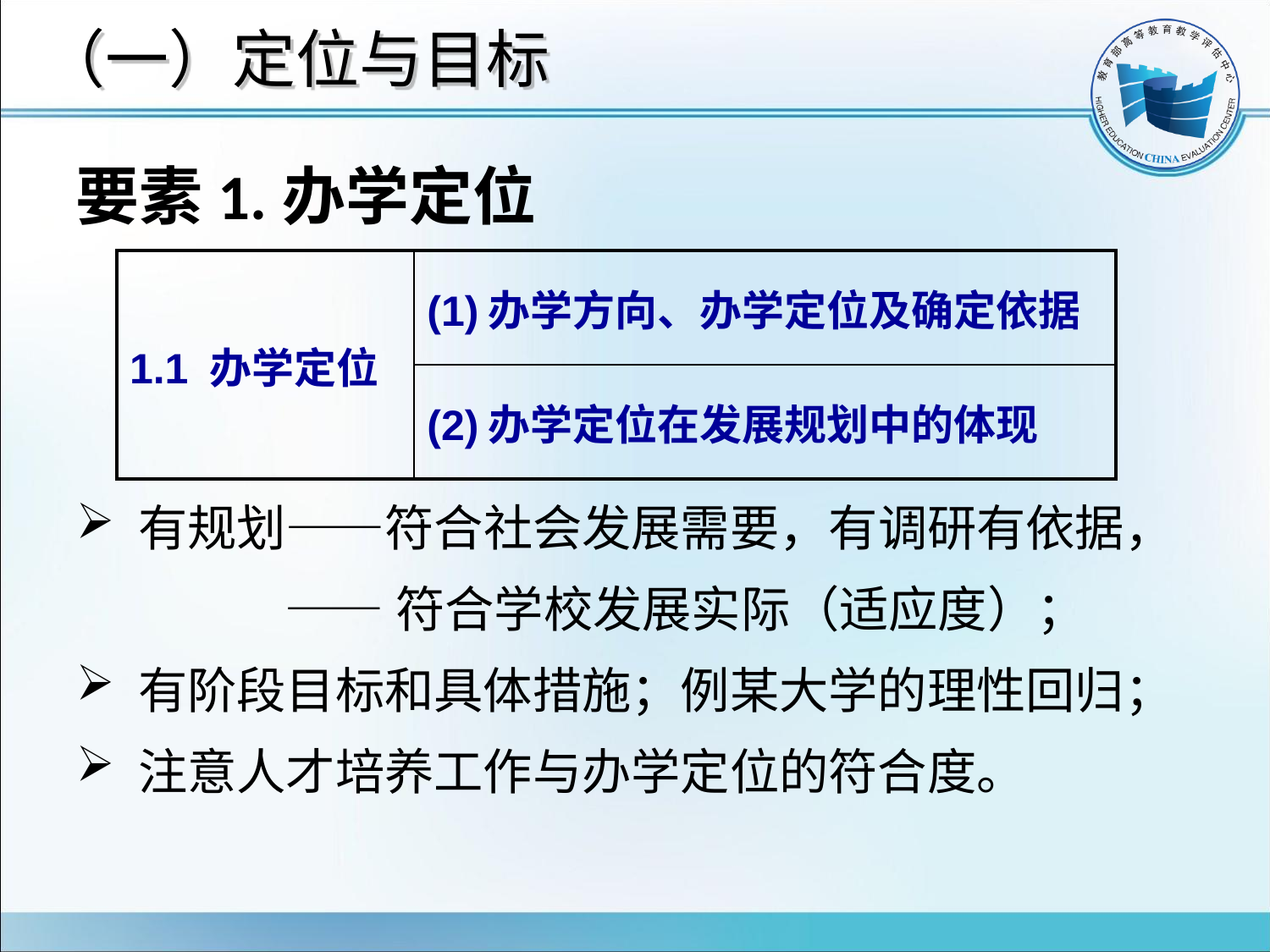

# （一）定位与目标
要素1.办学定位

有规划——符合社会发展需要，有调研有依据，
                   ——符合学校发展实际（适应度）；
有阶段目标和具体措施；例某大学的理性回归；
注意人才培养工作与办学定位的符合度。
| 1.1 办学定位 | (1)办学方向、办学定位及确定依据 |
| --- | --- |
|  | (2)办学定位在发展规划中的体现 |
20